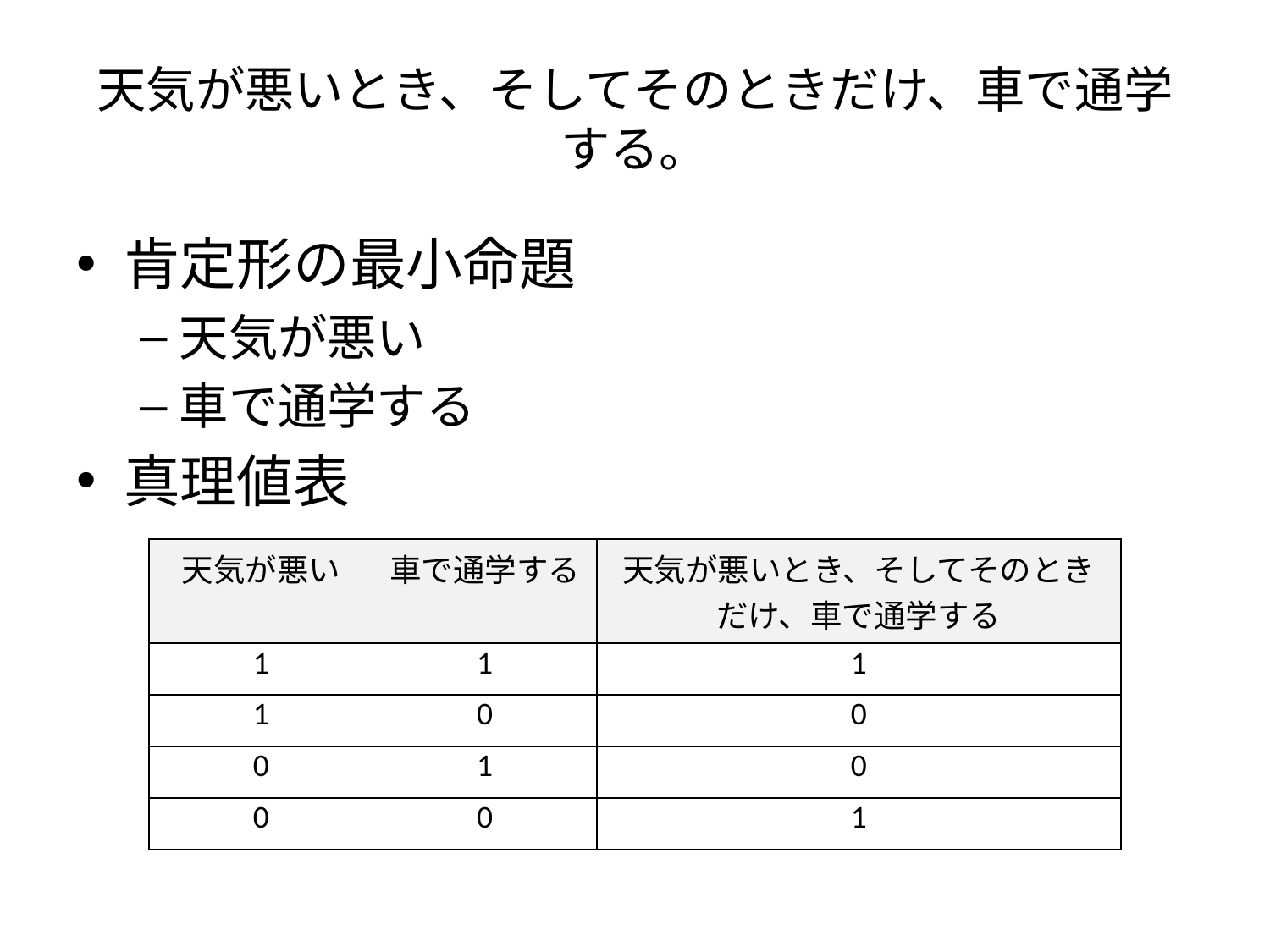

# 天気が悪いとき、そしてそのときだけ、車で通学する。
肯定形の最小命題
天気が悪い
車で通学する
真理値表
| 天気が悪い | 車で通学する | 天気が悪いとき、そしてそのときだけ、車で通学する |
| --- | --- | --- |
| 1 | 1 | 1 |
| 1 | 0 | 0 |
| 0 | 1 | 0 |
| 0 | 0 | 1 |